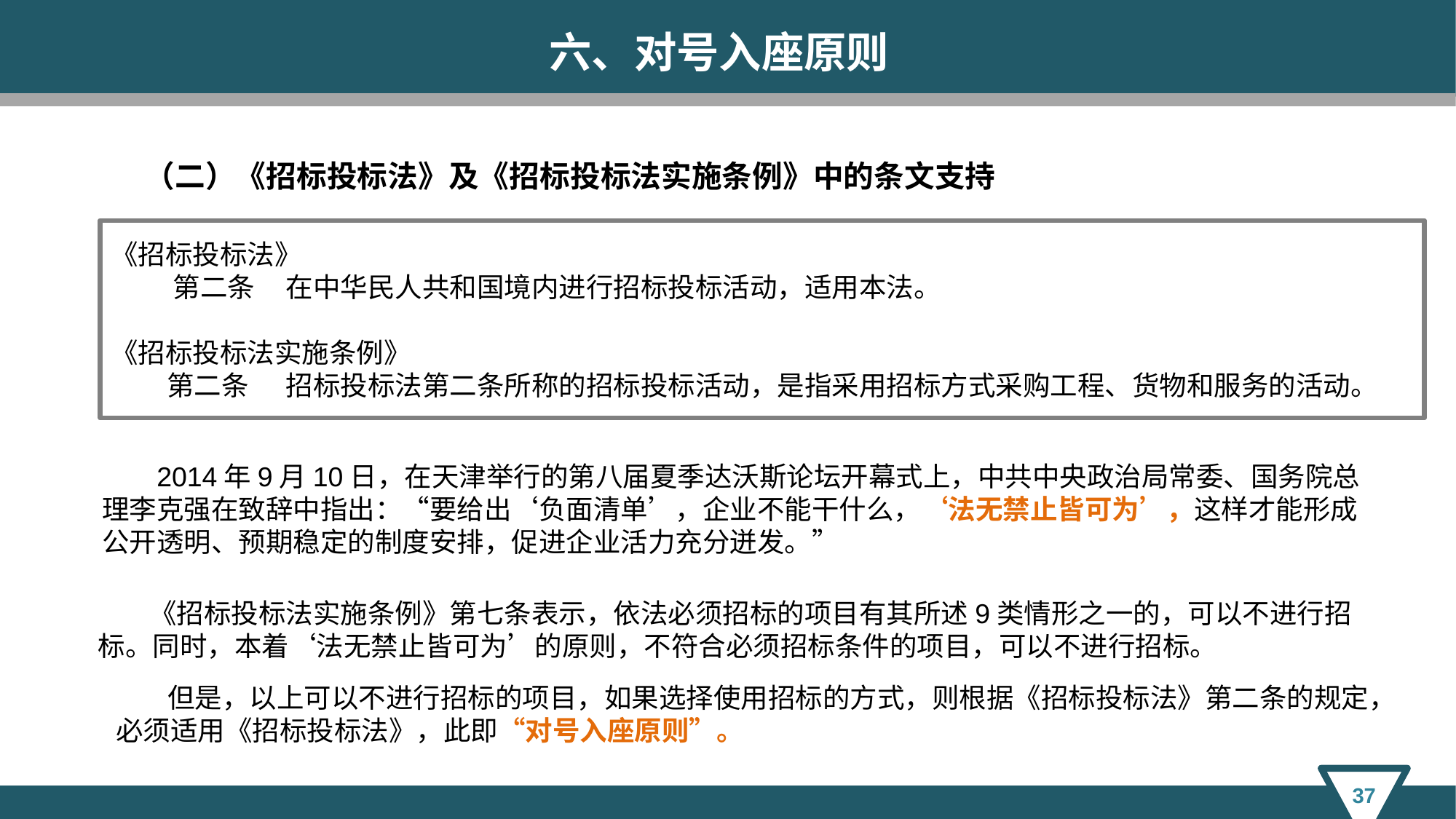

六、对号入座原则
（二）《招标投标法》及《招标投标法实施条例》中的条文支持
《招标投标法》
         第二条     在中华民人共和国境内进行招标投标活动，适用本法。

《招标投标法实施条例》
        第二条      招标投标法第二条所称的招标投标活动，是指采用招标方式采购工程、货物和服务的活动。
2014年9月10日，在天津举行的第八届夏季达沃斯论坛开幕式上，中共中央政治局常委、国务院总理李克强在致辞中指出：“要给出‘负面清单’，企业不能干什么，‘法无禁止皆可为’，这样才能形成公开透明、预期稳定的制度安排，促进企业活力充分迸发。”
《招标投标法实施条例》第七条表示，依法必须招标的项目有其所述9类情形之一的，可以不进行招标。同时，本着‘法无禁止皆可为’的原则，不符合必须招标条件的项目，可以不进行招标。
但是，以上可以不进行招标的项目，如果选择使用招标的方式，则根据《招标投标法》第二条的规定，必须适用《招标投标法》，此即“对号入座原则”。